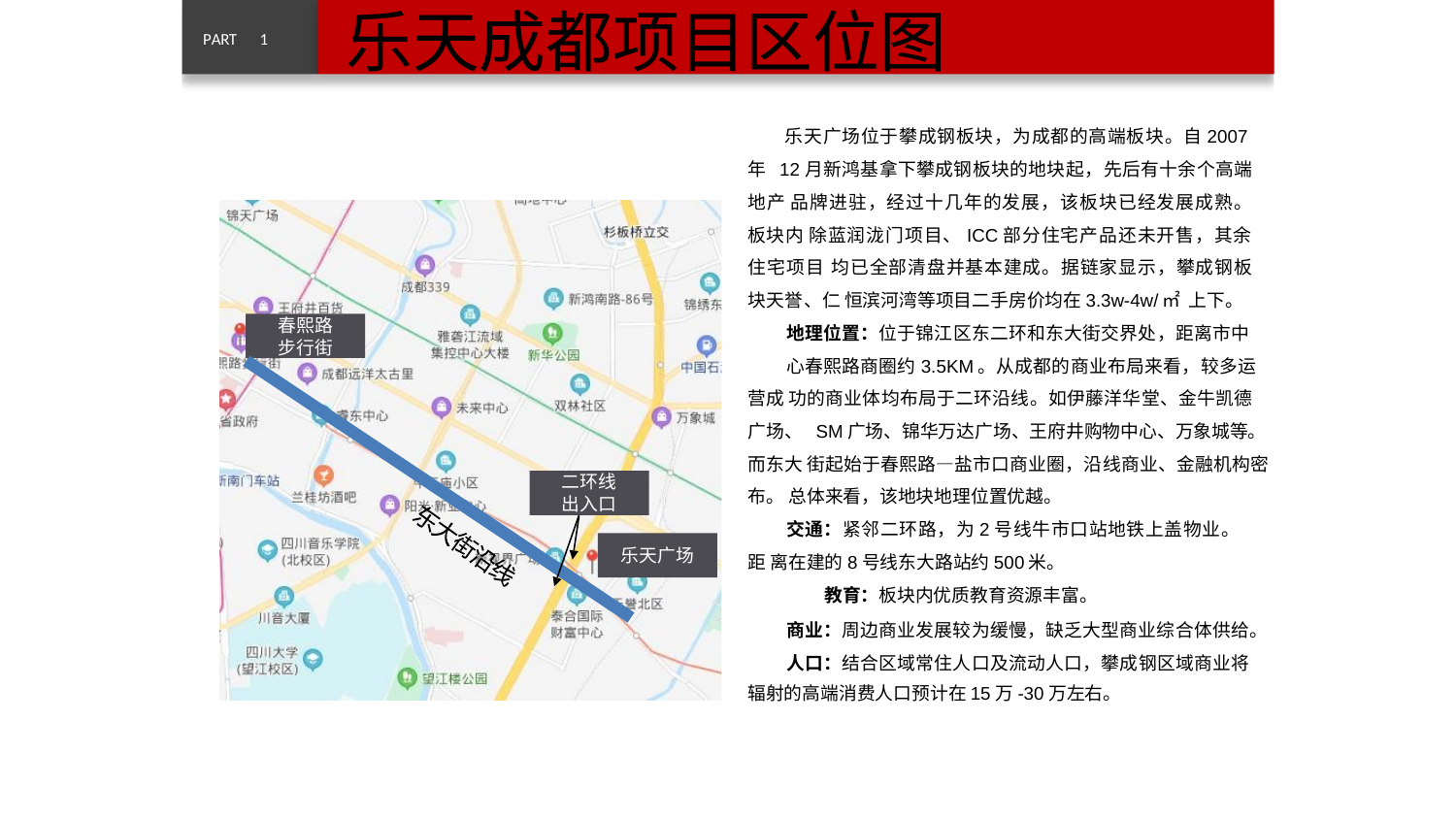

# 乐天成都项目区位图
PART       1

乐天广场位于攀成钢板块，为成都的高端板块。自2007年  12月新鸿基拿下攀成钢板块的地块起，先后有十余个高端地产 品牌进驻，经过十几年的发展，该板块已经发展成熟。板块内 除蓝润泷门项目、ICC部分住宅产品还未开售，其余住宅项目 均已全部清盘并基本建成。据链家显示，攀成钢板块天誉、仁 恒滨河湾等项目二手房价均在3.3w-4w/㎡上下。
地理位置：位于锦江区东二环和东大街交界处，距离市中
心春熙路商圈约3.5KM。从成都的商业布局来看，较多运营成 功的商业体均布局于二环沿线。如伊藤洋华堂、金牛凯德广场、  SM广场、锦华万达广场、王府井购物中心、万象城等。而东大 街起始于春熙路—盐市口商业圈，沿线商业、金融机构密布。 总体来看，该地块地理位置优越。
交通：紧邻二环路，为2号线牛市口站地铁上盖物业。距 离在建的8号线东大路站约500米。
教育：板块内优质教育资源丰富。
商业：周边商业发展较为缓慢，缺乏大型商业综合体供给。 人口：结合区域常住人口及流动人口，攀成钢区域商业将
辐射的高端消费人口预计在15万-30万左右。

春熙路 步行街

二环线 出入口

乐天广场